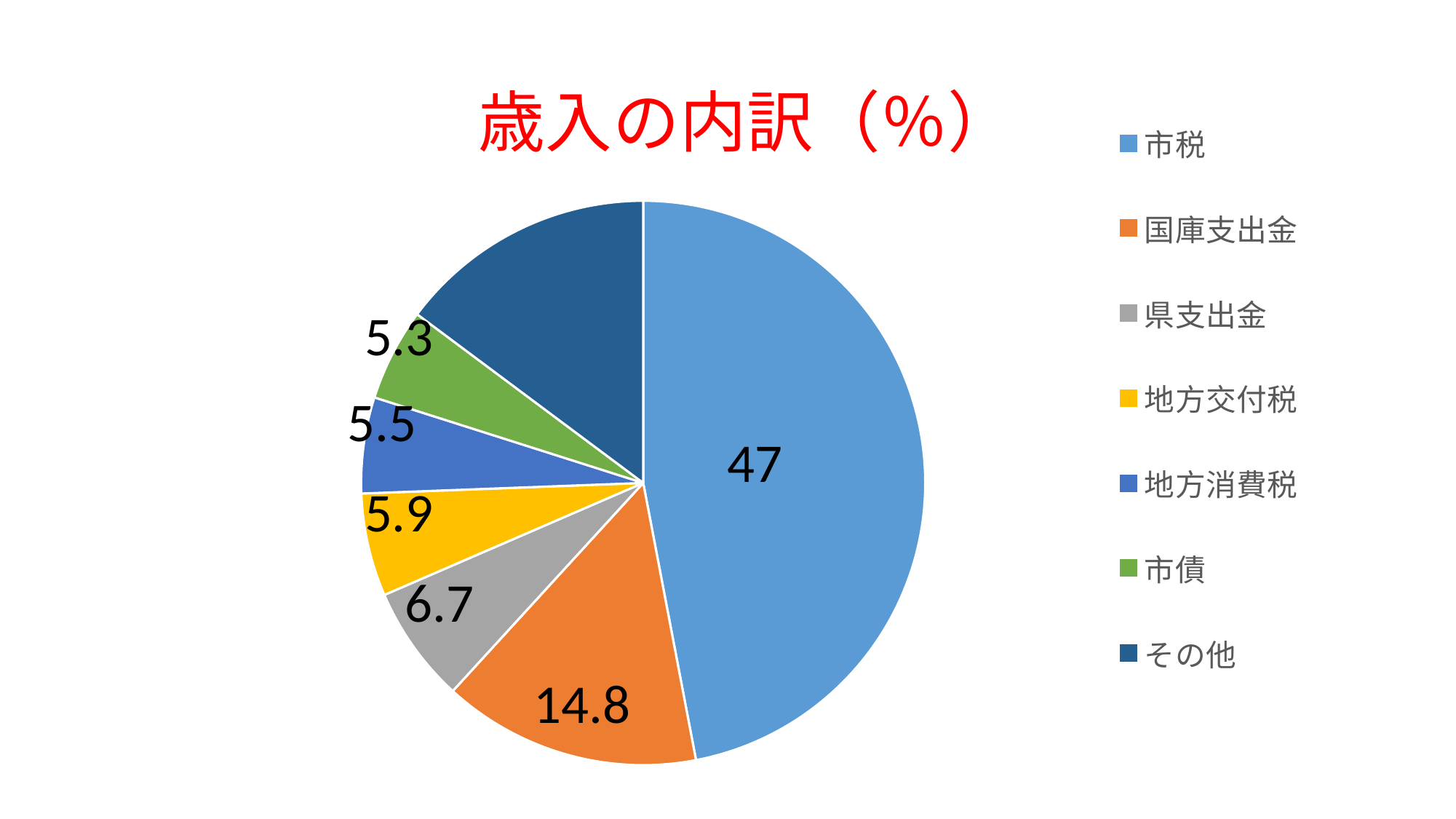

### Chart: 歳入の内訳（％）

| Category | 内訳（％） |
|---|---|
| 市税 | 47.0 |
| 国庫支出金 | 14.8 |
| 県支出金 | 6.7 |
| 地方交付税 | 5.9 |
| 地方消費税 | 5.5 |
| 市債 | 5.3 |
| その他 | 14.8 |
5.3
5.5
47
5.9
6.7
14.8